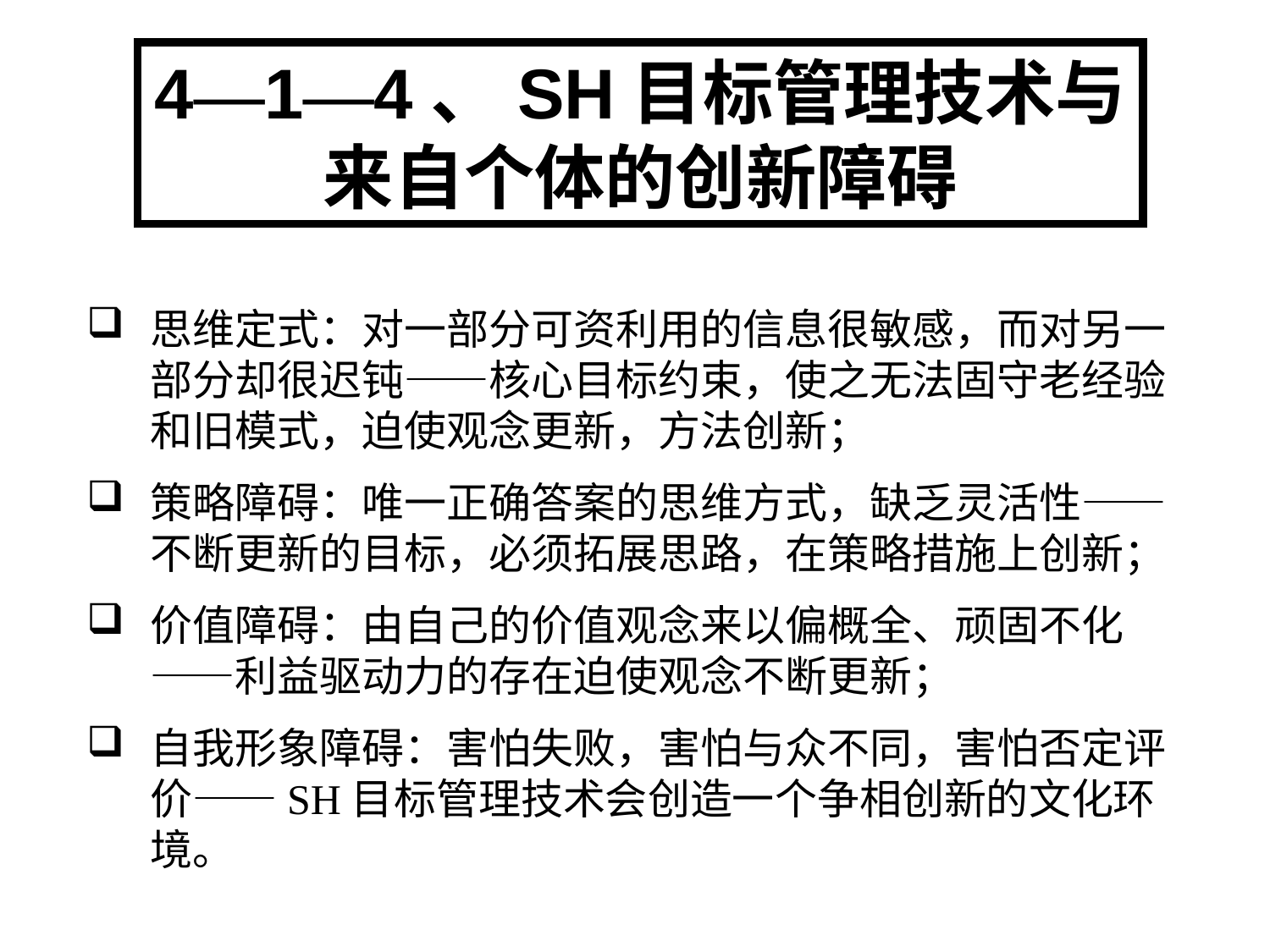

4—1—4、SH目标管理技术与来自个体的创新障碍
思维定式：对一部分可资利用的信息很敏感，而对另一部分却很迟钝——核心目标约束，使之无法固守老经验和旧模式，迫使观念更新，方法创新；
策略障碍：唯一正确答案的思维方式，缺乏灵活性——不断更新的目标，必须拓展思路，在策略措施上创新；
价值障碍：由自己的价值观念来以偏概全、顽固不化——利益驱动力的存在迫使观念不断更新；
自我形象障碍：害怕失败，害怕与众不同，害怕否定评价——SH目标管理技术会创造一个争相创新的文化环境。